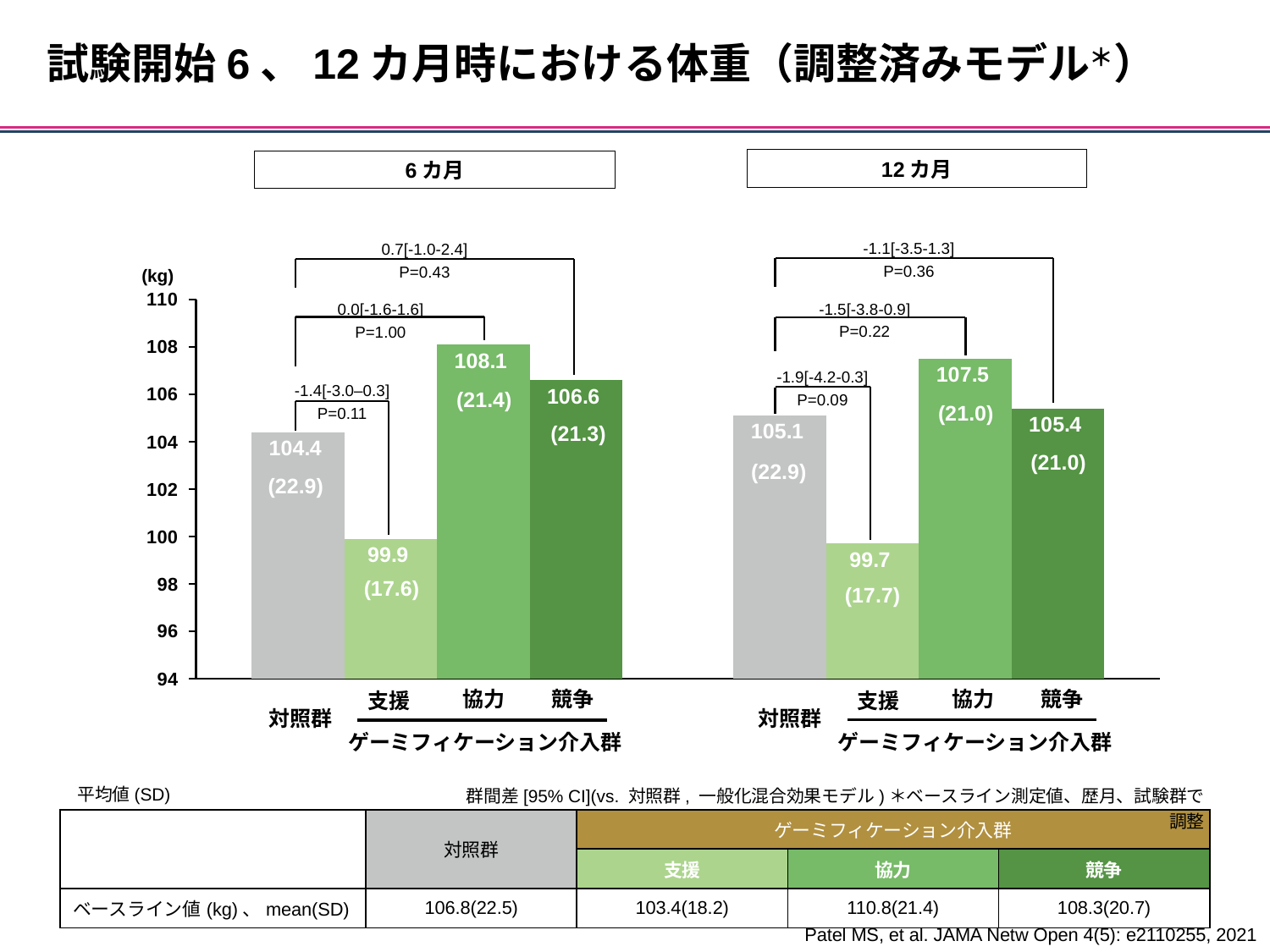

試験開始6、12カ月時における体重（調整済みモデル＊）
12カ月
6カ月

### Chart

| Category | 対照 | 支援 | 協力 | 競争 |
|---|---|---|---|---|
| 6カ月 | 104.4 | 99.9 | 108.1 | 106.6 |
| 12カ月 | 105.1 | 99.7 | 107.5 | 105.4 |
-1.1[-3.5-1.3]
P=0.36
0.7[-1.0-2.4]
P=0.43
(kg)
-1.5[-3.8-0.9]
P=0.22
0.0[-1.6-1.6]
P=1.00
-1.9[-4.2-0.3]
P=0.09
-1.4[-3.0–0.3]
P=0.11
(21.4)
(21.0)
(21.3)
(21.0)
(22.9)
(22.9)
(17.6)
(17.7)
協力
競争
支援
対照群
ゲーミフィケーション介入群
協力
競争
支援
対照群
ゲーミフィケーション介入群
平均値(SD)
群間差[95% CI](vs. 対照群, 一般化混合効果モデル)＊ベースライン測定値、歴月、試験群で調整
|  | 対照群 | ゲーミフィケーション介入群 |  |  |
| --- | --- | --- | --- | --- |
|  | 対照群 | 支援 | 協力 | 競争 |
| ベースライン値(kg)、mean(SD) | 106.8(22.5) | 103.4(18.2) | 110.8(21.4) | 108.3(20.7) |
Patel MS, et al. JAMA Netw Open 4(5): e2110255, 2021